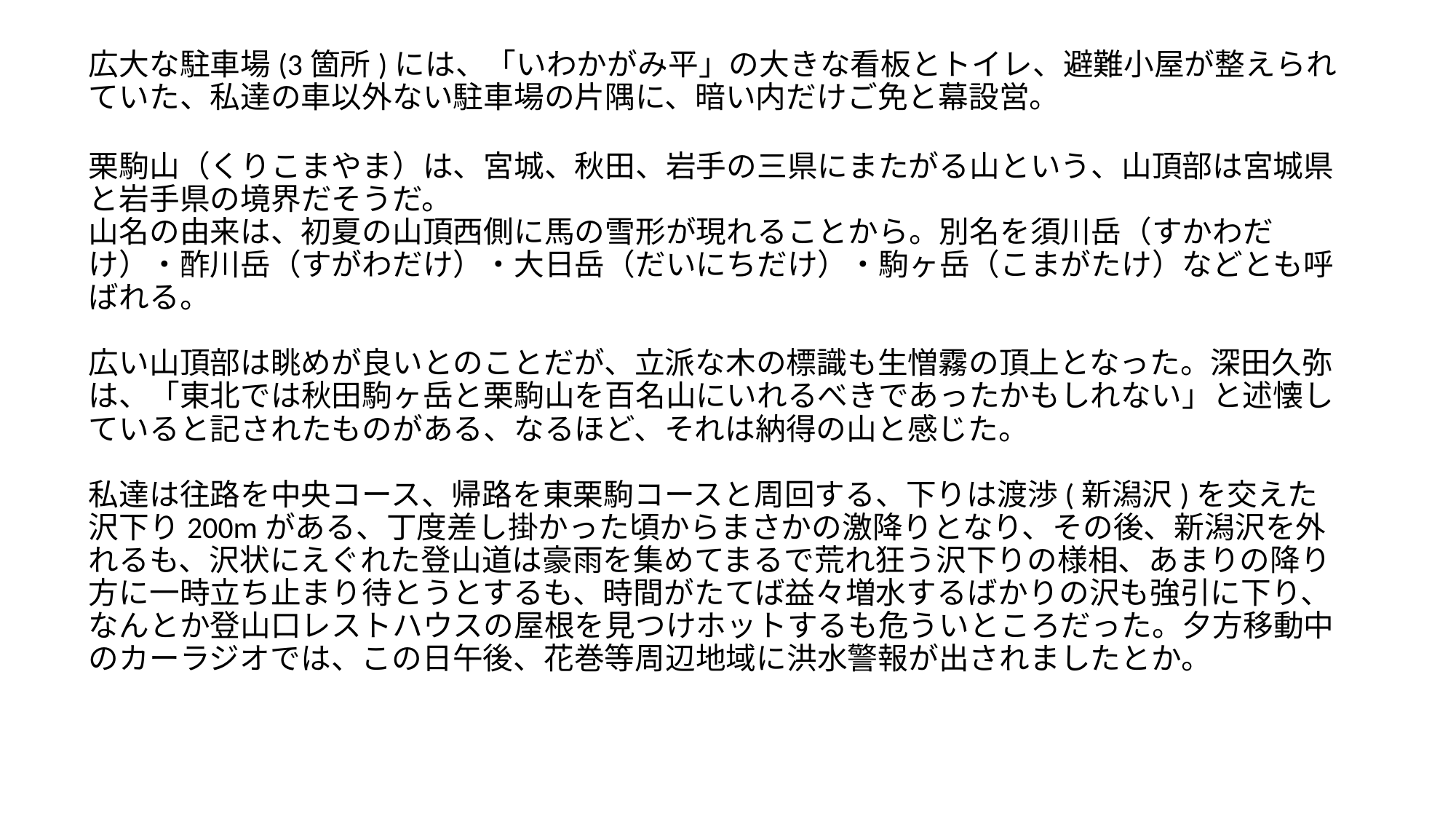

# 広大な駐車場(3箇所)には、「いわかがみ平」の大きな看板とトイレ、避難小屋が整えられていた、私達の車以外ない駐車場の片隅に、暗い内だけご免と幕設営。
栗駒山（くりこまやま）は、宮城、秋田、岩手の三県にまたがる山という、山頂部は宮城県と岩手県の境界だそうだ。
山名の由来は、初夏の山頂西側に馬の雪形が現れることから。別名を須川岳（すかわだけ）・酢川岳（すがわだけ）・大日岳（だいにちだけ）・駒ヶ岳（こまがたけ）などとも呼ばれる。
広い山頂部は眺めが良いとのことだが、立派な木の標識も生憎霧の頂上となった。深田久弥は、「東北では秋田駒ヶ岳と栗駒山を百名山にいれるべきであったかもしれない」と述懐していると記されたものがある、なるほど、それは納得の山と感じた。
私達は往路を中央コース、帰路を東栗駒コースと周回する、下りは渡渉(新潟沢)を交えた沢下り200mがある、丁度差し掛かった頃からまさかの激降りとなり、その後、新潟沢を外れるも、沢状にえぐれた登山道は豪雨を集めてまるで荒れ狂う沢下りの様相、あまりの降り方に一時立ち止まり待とうとするも、時間がたてば益々増水するばかりの沢も強引に下り、なんとか登山口レストハウスの屋根を見つけホットするも危ういところだった。夕方移動中のカーラジオでは、この日午後、花巻等周辺地域に洪水警報が出されましたとか。